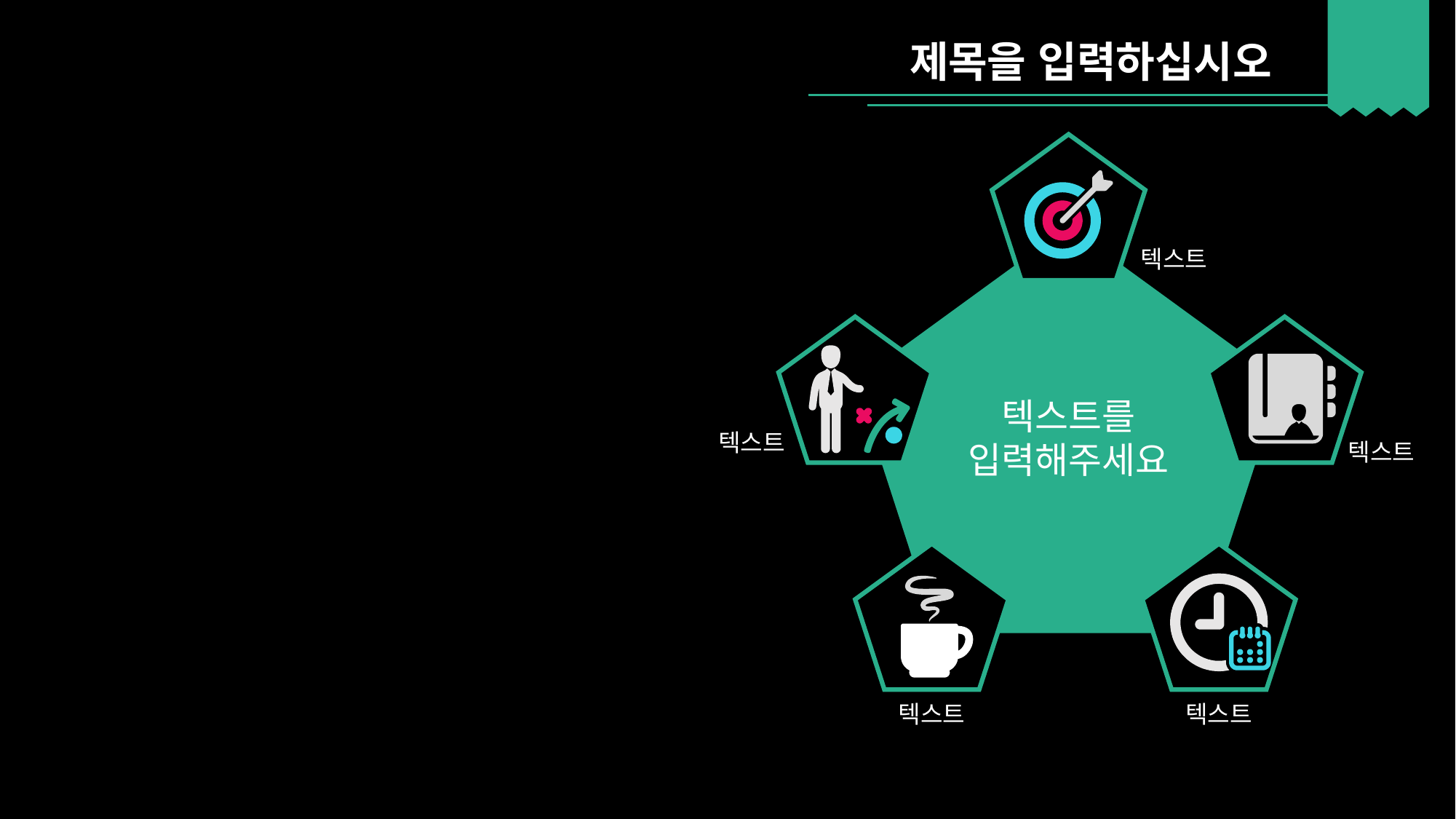

제목을 입력하십시오

텍스트

텍스트를
입력해주세요
텍스트
텍스트

텍스트
텍스트